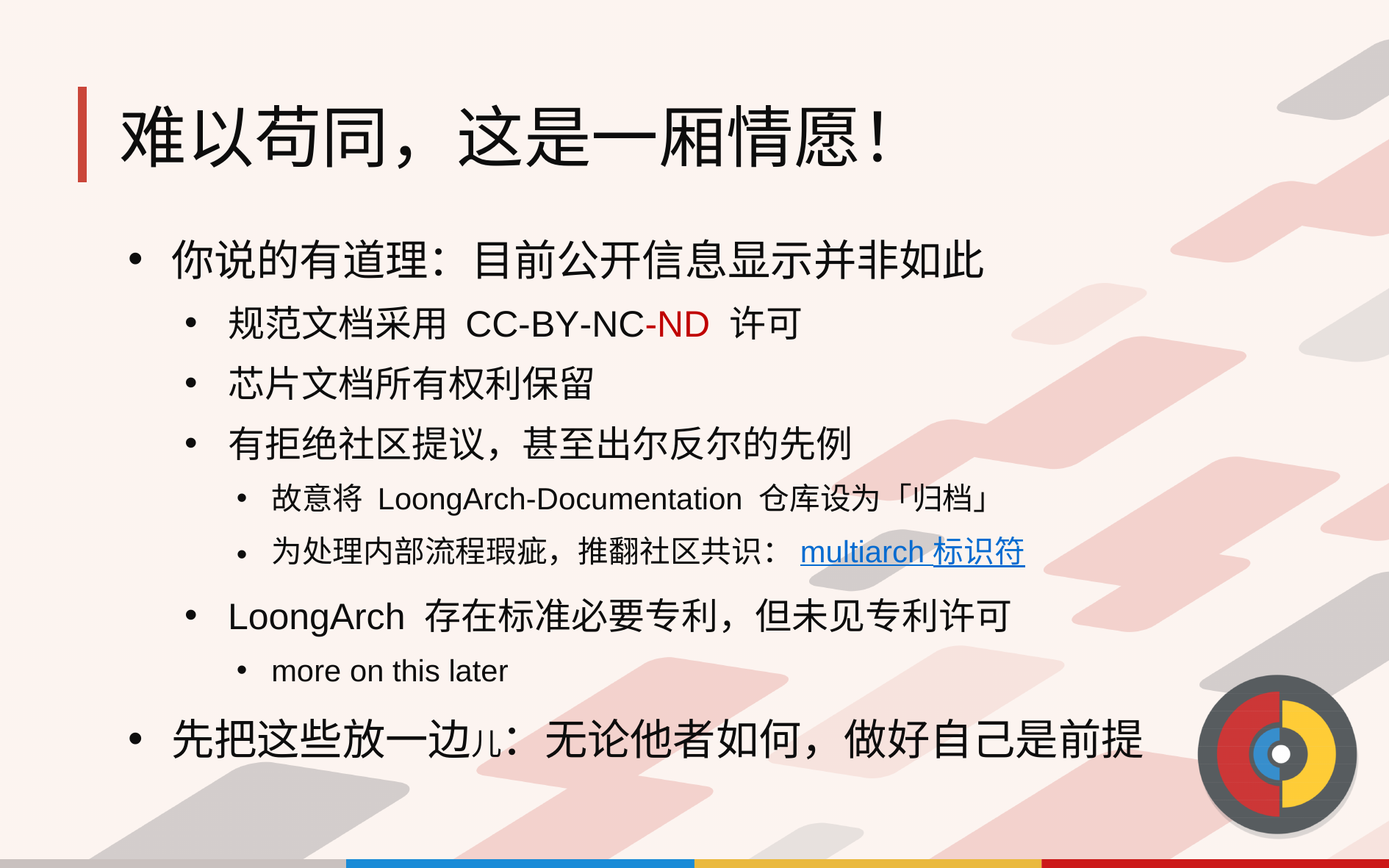

# 难以苟同，这是一厢情愿！
你说的有道理：目前公开信息显示并非如此
规范文档采用 CC-BY-NC-ND 许可
芯片文档所有权利保留
有拒绝社区提议，甚至出尔反尔的先例
故意将 LoongArch-Documentation 仓库设为「归档」
为处理内部流程瑕疵，推翻社区共识：multiarch 标识符
LoongArch 存在标准必要专利，但未见专利许可
more on this later
先把这些放一边儿：无论他者如何，做好自己是前提